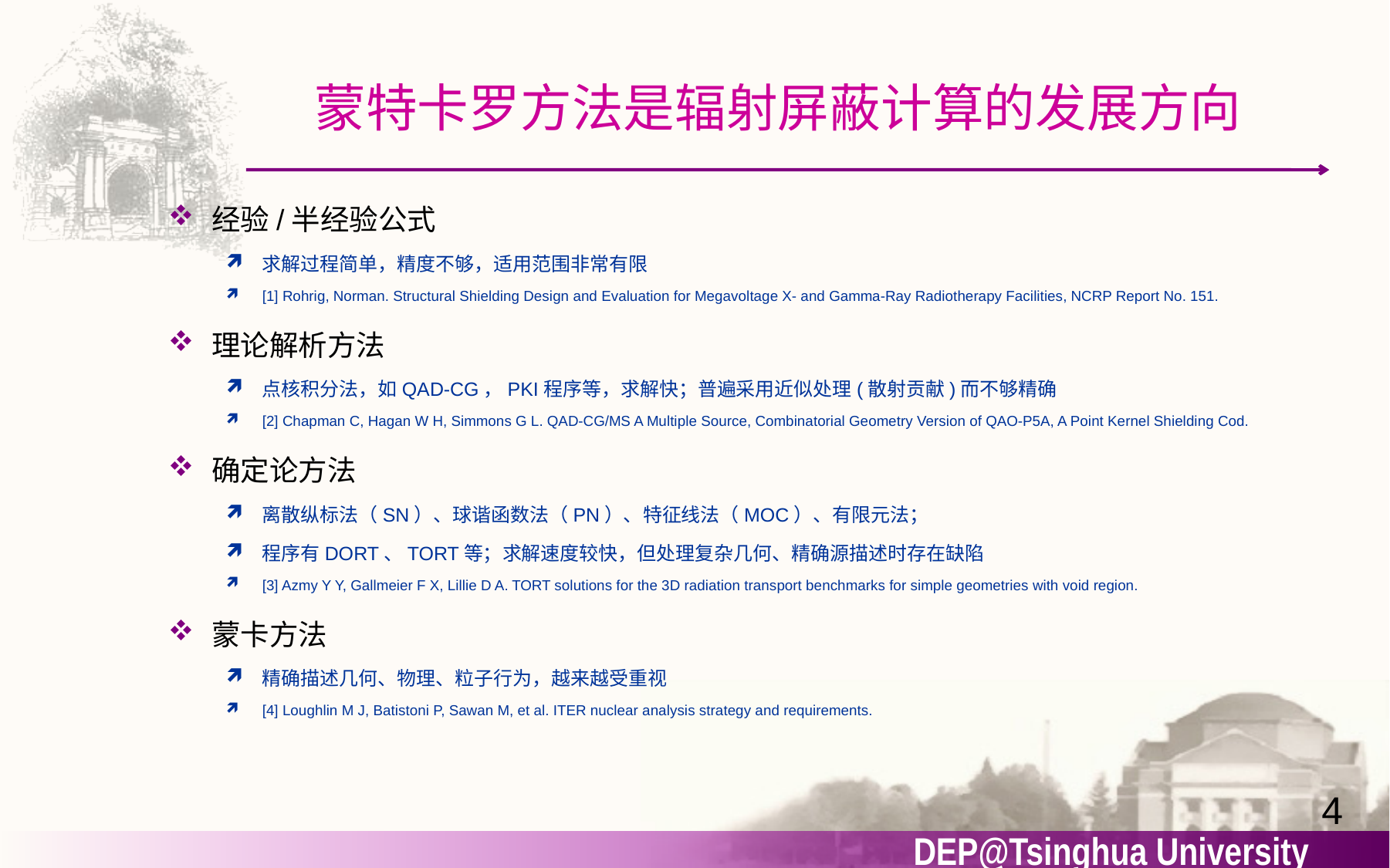

4

# 蒙特卡罗方法是辐射屏蔽计算的发展方向
经验/半经验公式
求解过程简单，精度不够，适用范围非常有限
[1] Rohrig, Norman. Structural Shielding Design and Evaluation for Megavoltage X- and Gamma-Ray Radiotherapy Facilities, NCRP Report No. 151.
理论解析方法
点核积分法，如QAD-CG，PKI程序等，求解快；普遍采用近似处理(散射贡献)而不够精确
[2] Chapman C, Hagan W H, Simmons G L. QAD-CG/MS A Multiple Source, Combinatorial Geometry Version of QAO-P5A, A Point Kernel Shielding Cod.
确定论方法
离散纵标法（SN）、球谐函数法（PN）、特征线法（MOC）、有限元法；
程序有DORT、TORT等；求解速度较快，但处理复杂几何、精确源描述时存在缺陷
[3] Azmy Y Y, Gallmeier F X, Lillie D A. TORT solutions for the 3D radiation transport benchmarks for simple geometries with void region.
蒙卡方法
精确描述几何、物理、粒子行为，越来越受重视
[4] Loughlin M J, Batistoni P, Sawan M, et al. ITER nuclear analysis strategy and requirements.